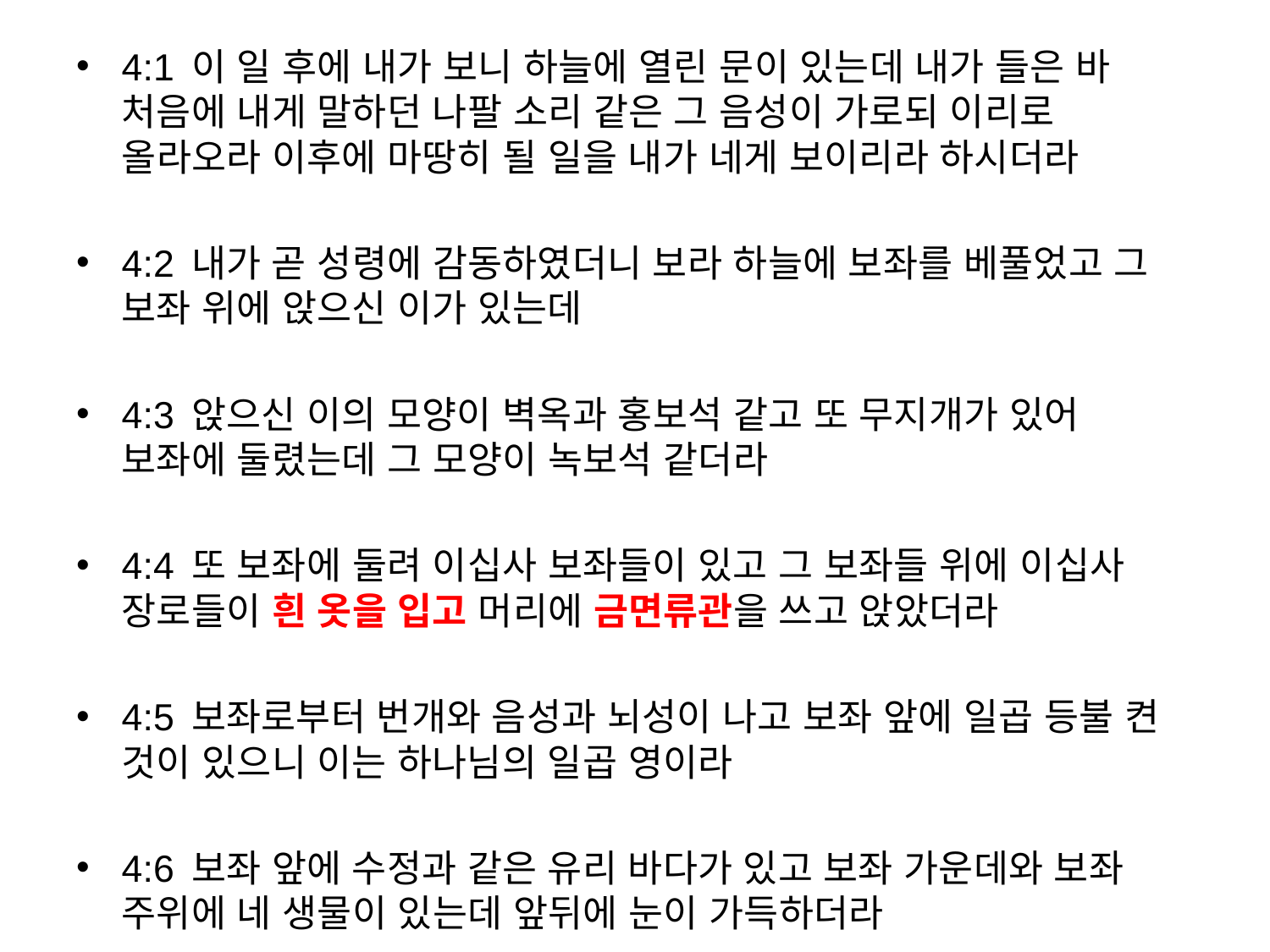

4:1 이 일 후에 내가 보니 하늘에 열린 문이 있는데 내가 들은 바 처음에 내게 말하던 나팔 소리 같은 그 음성이 가로되 이리로 올라오라 이후에 마땅히 될 일을 내가 네게 보이리라 하시더라

4:2 내가 곧 성령에 감동하였더니 보라 하늘에 보좌를 베풀었고 그 보좌 위에 앉으신 이가 있는데

4:3 앉으신 이의 모양이 벽옥과 홍보석 같고 또 무지개가 있어 보좌에 둘렸는데 그 모양이 녹보석 같더라

4:4 또 보좌에 둘려 이십사 보좌들이 있고 그 보좌들 위에 이십사 장로들이 흰 옷을 입고 머리에 금면류관을 쓰고 앉았더라

4:5 보좌로부터 번개와 음성과 뇌성이 나고 보좌 앞에 일곱 등불 켠 것이 있으니 이는 하나님의 일곱 영이라

4:6 보좌 앞에 수정과 같은 유리 바다가 있고 보좌 가운데와 보좌 주위에 네 생물이 있는데 앞뒤에 눈이 가득하더라

#